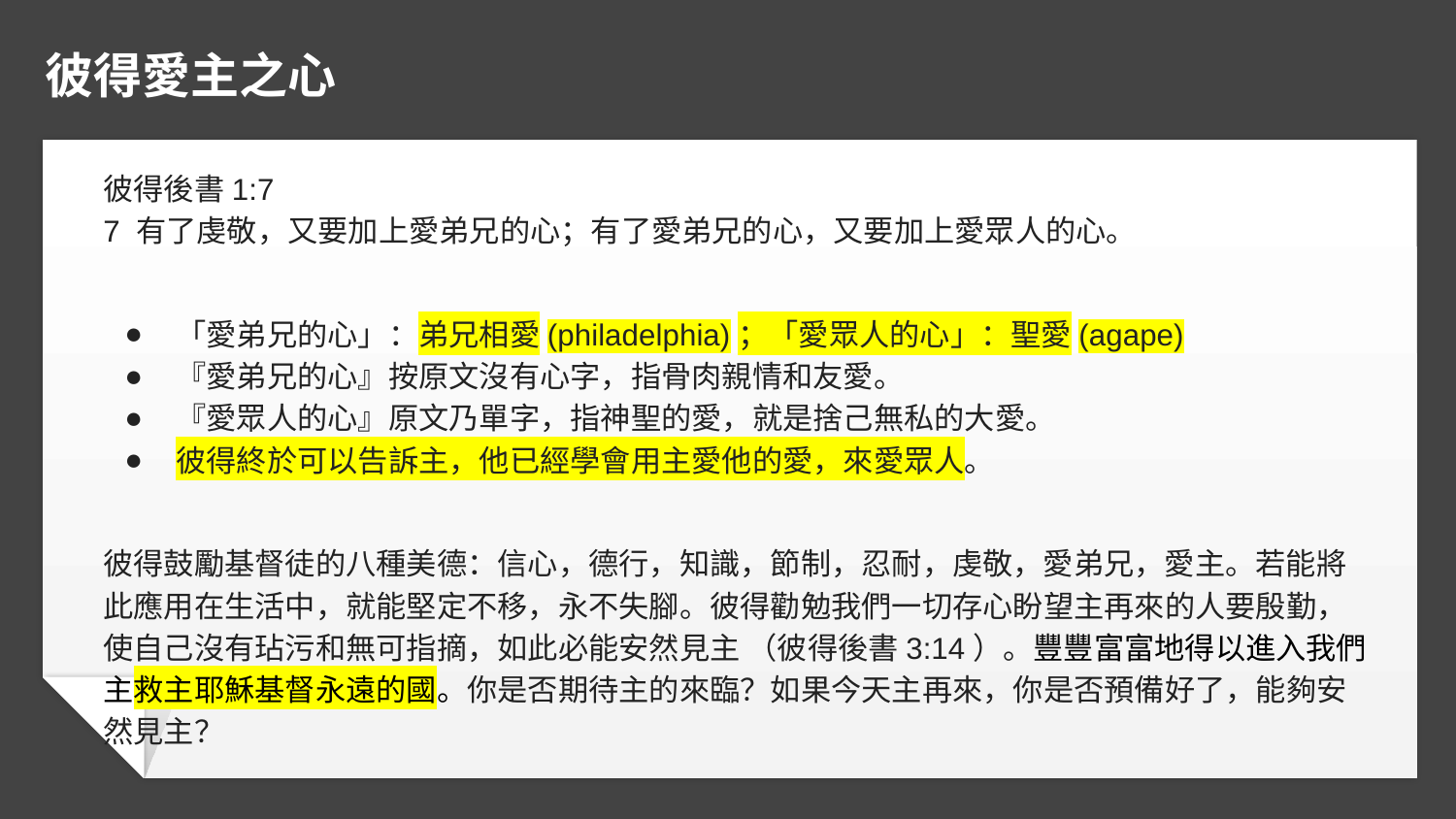

# 彼得愛主之心
彼得後書1:7
7 有了虔敬，又要加上愛弟兄的心；有了愛弟兄的心，又要加上愛眾人的心。

「愛弟兄的心」：弟兄相愛(philadelphia)；「愛眾人的心」：聖愛(agape)
『愛弟兄的心』按原文沒有心字，指骨肉親情和友愛。
『愛眾人的心』原文乃單字，指神聖的愛，就是捨己無私的大愛。
彼得終於可以告訴主，他已經學會用主愛他的愛，來愛眾人。

彼得鼓勵基督徒的八種美德：信心，德行，知識，節制，忍耐，虔敬，愛弟兄，愛主。若能將此應用在生活中，就能堅定不移，永不失腳。彼得勸勉我們一切存心盼望主再來的人要殷勤，使自己沒有玷污和無可指摘，如此必能安然見主 （彼得後書3:14）。豐豐富富地得以進入我們主救主耶穌基督永遠的國。你是否期待主的來臨？如果今天主再來，你是否預備好了，能夠安然見主？